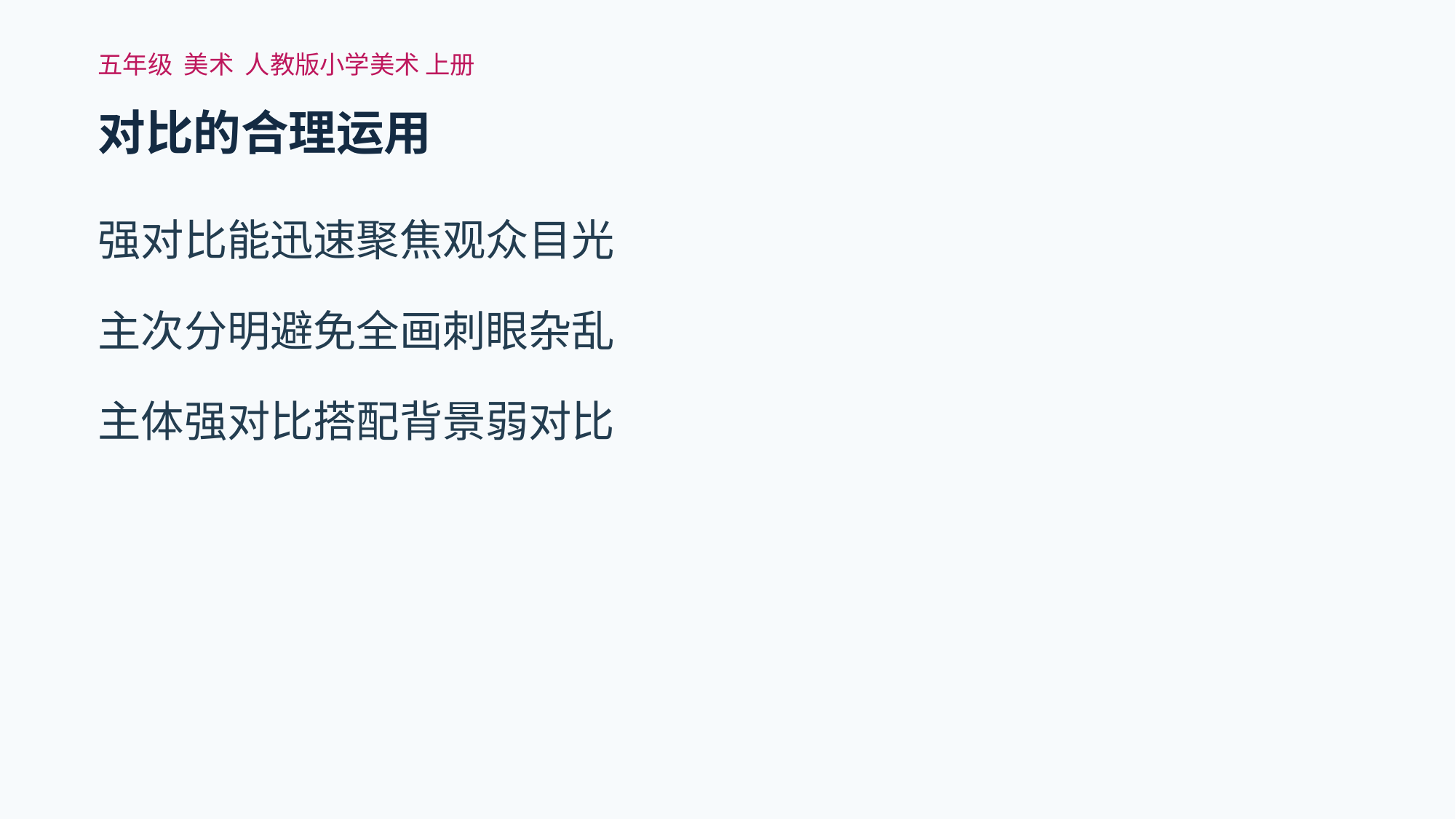

五年级  美术  人教版小学美术 上册
对比的合理运用
强对比能迅速聚焦观众目光
主次分明避免全画刺眼杂乱
主体强对比搭配背景弱对比